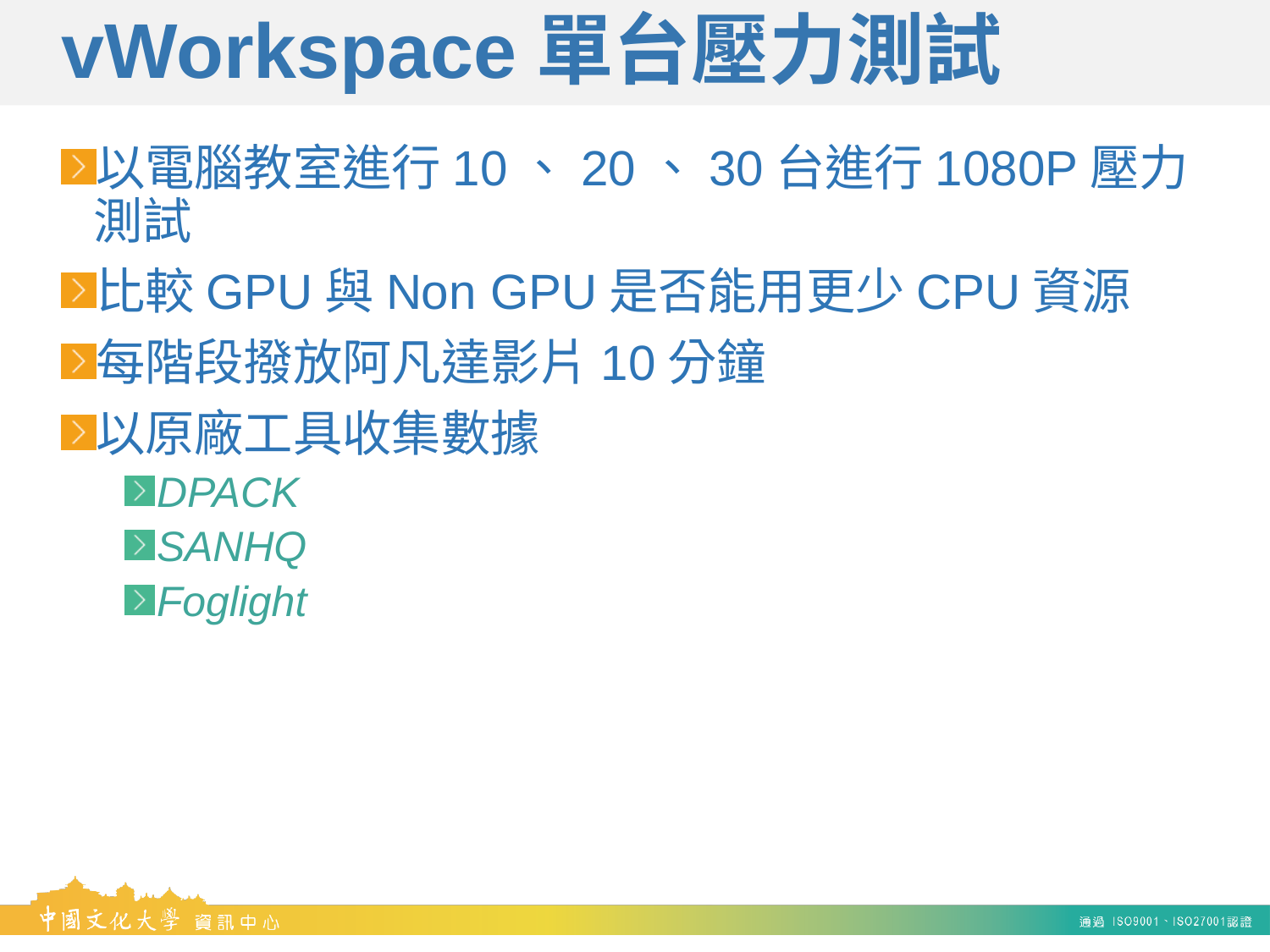

# vWorkspace單台壓力測試
以電腦教室進行10、20、30台進行1080P壓力測試
比較GPU與Non GPU是否能用更少CPU資源
每階段撥放阿凡達影片10分鐘
以原廠工具收集數據
DPACK
SANHQ
Foglight